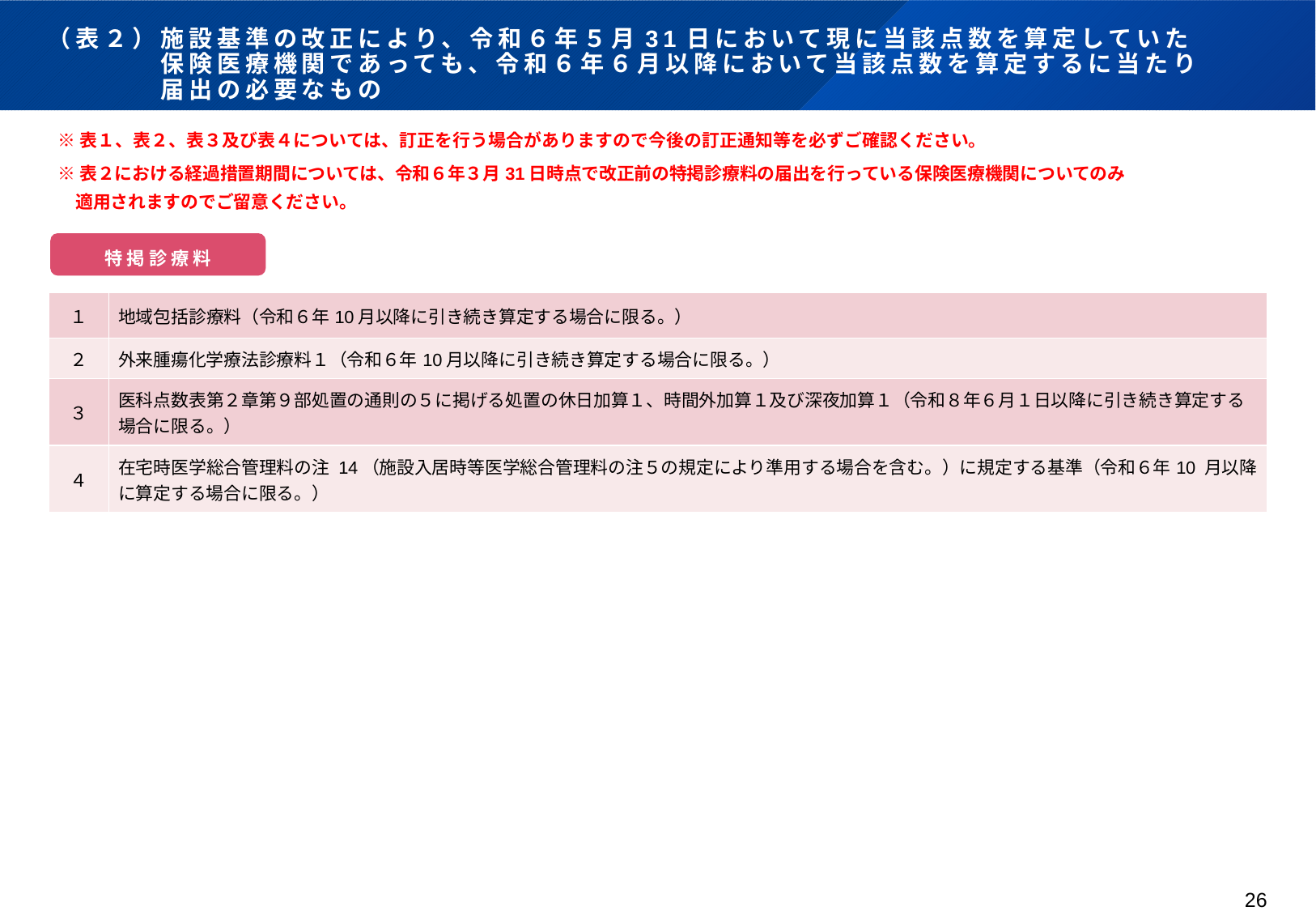

# （表２）施設基準の改正により、令和６年５月31日において現に当該点数を算定していた 　　　　保険医療機関であっても、令和６年６月以降において当該点数を算定するに当たり 　　　　届出の必要なもの
※表１、表２、表３及び表４については、訂正を行う場合がありますので今後の訂正通知等を必ずご確認ください。
※表２における経過措置期間については、令和６年３月31日時点で改正前の特掲診療料の届出を行っている保険医療機関についてのみ
　適用されますのでご留意ください。
特掲診療料
| １ | 地域包括診療料（令和６年10月以降に引き続き算定する場合に限る。） |
| --- | --- |
| ２ | 外来腫瘍化学療法診療料１（令和６年10月以降に引き続き算定する場合に限る。） |
| ３ | 医科点数表第２章第９部処置の通則の５に掲げる処置の休日加算１、時間外加算１及び深夜加算１（令和８年６月１日以降に引き続き算定する場合に限る。） |
| ４ | 在宅時医学総合管理料の注 14（施設入居時等医学総合管理料の注５の規定により準用する場合を含む。）に規定する基準（令和６年10 月以降に算定する場合に限る。） |
26